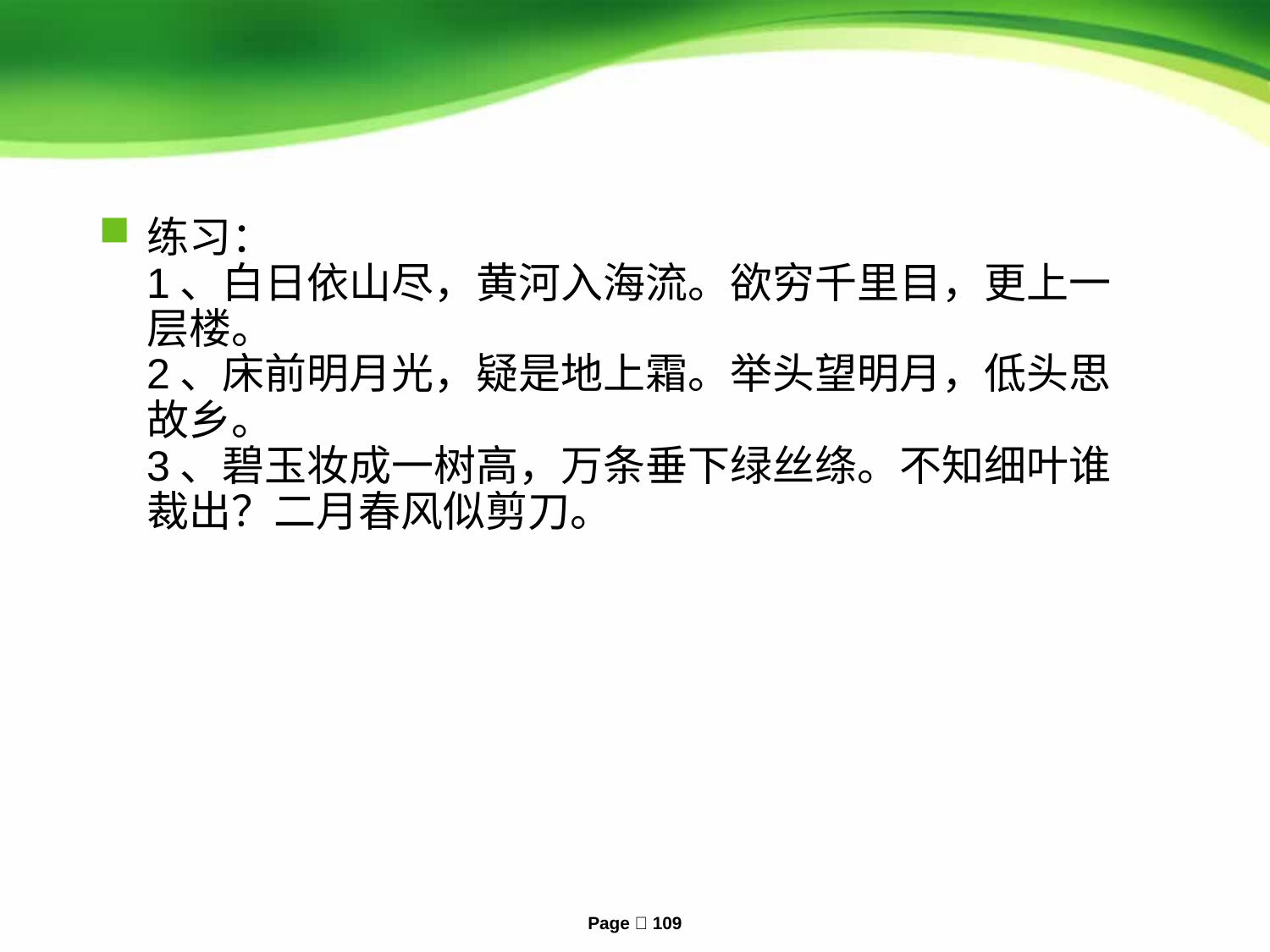

练习：
1、白日依山尽，黄河入海流。欲穷千里目，更上一层楼。
2、床前明月光，疑是地上霜。举头望明月，低头思故乡。
3、碧玉妆成一树高，万条垂下绿丝绦。不知细叶谁裁出？二月春风似剪刀。